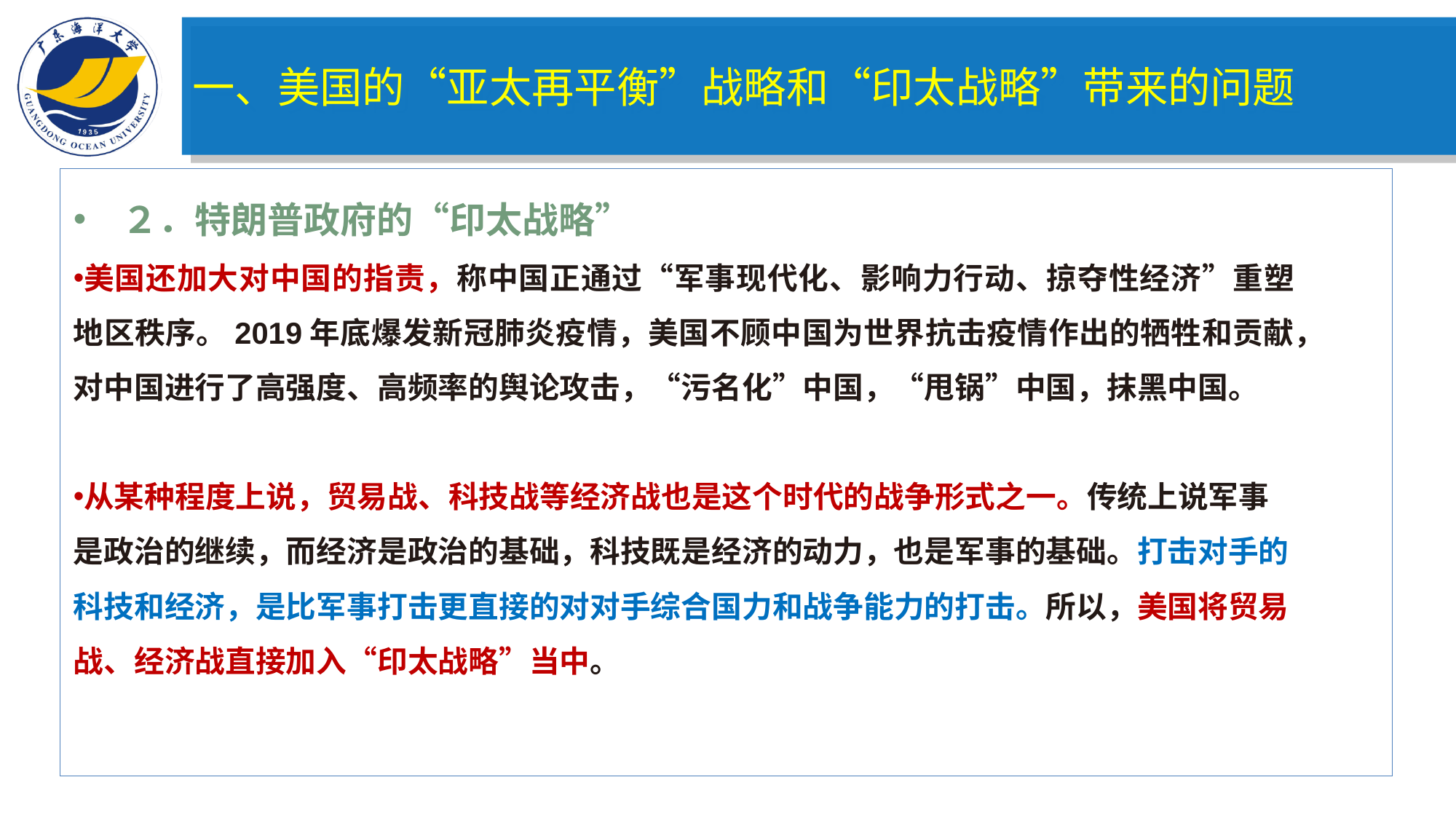

一、美国的“亚太再平衡”战略和“印太战略”带来的问题
２．特朗普政府的“印太战略”
美国还加大对中国的指责，称中国正通过“军事现代化、影响力行动、掠夺性经济”重塑地区秩序。2019年底爆发新冠肺炎疫情，美国不顾中国为世界抗击疫情作出的牺牲和贡献，对中国进行了高强度、高频率的舆论攻击，“污名化”中国，“甩锅”中国，抹黑中国。

从某种程度上说，贸易战、科技战等经济战也是这个时代的战争形式之一。传统上说军事是政治的继续，而经济是政治的基础，科技既是经济的动力，也是军事的基础。打击对手的科技和经济，是比军事打击更直接的对对手综合国力和战争能力的打击。所以，美国将贸易战、经济战直接加入“印太战略”当中。